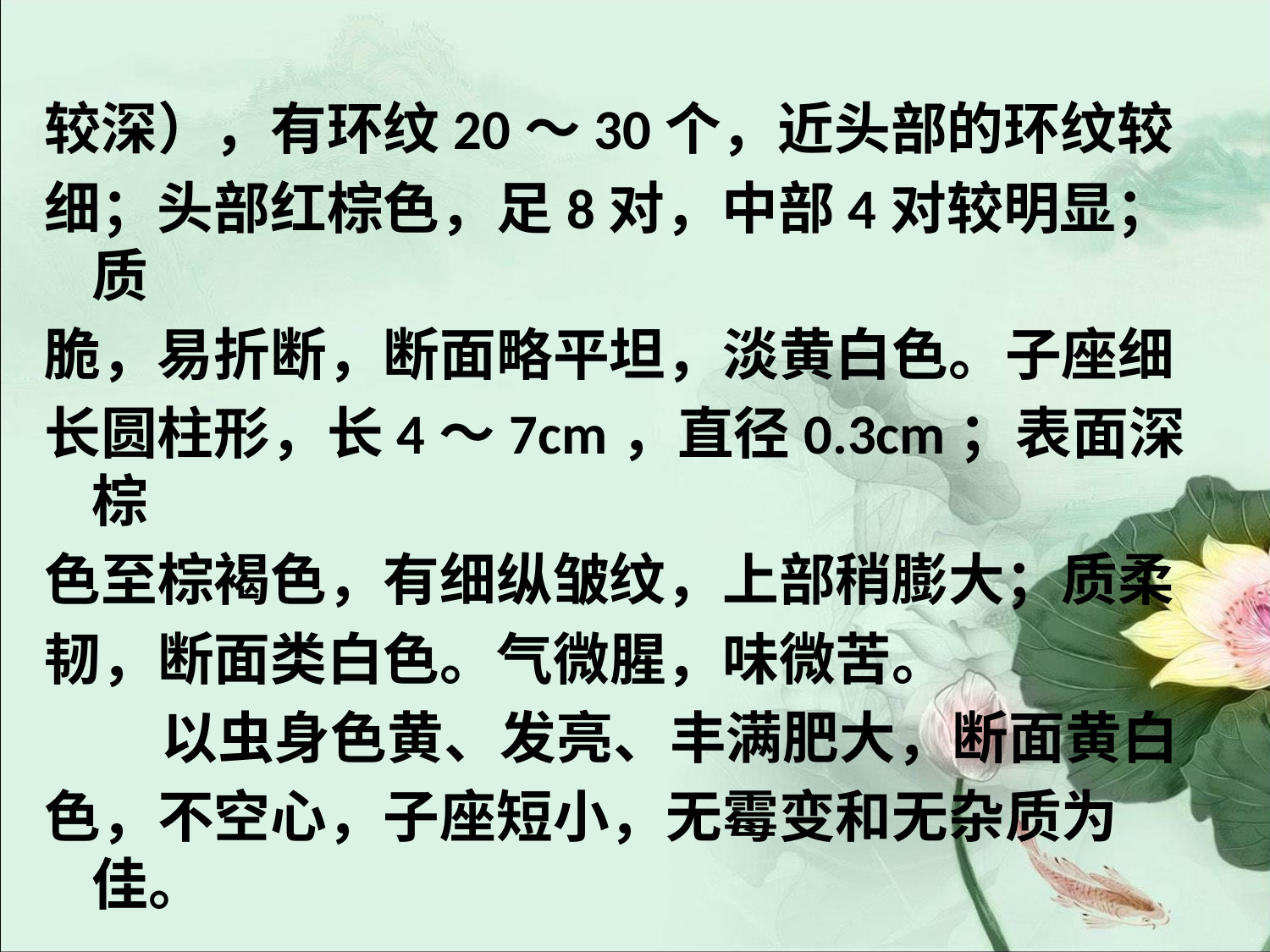

#

较深），有环纹20～30个，近头部的环纹较
细；头部红棕色，足8对，中部4对较明显；质
脆，易折断，断面略平坦，淡黄白色。子座细
长圆柱形，长4～7cm，直径0.3cm；表面深棕
色至棕褐色，有细纵皱纹，上部稍膨大；质柔
韧，断面类白色。气微腥，味微苦。
        以虫身色黄、发亮、丰满肥大，断面黄白
色，不空心，子座短小，无霉变和无杂质为佳。